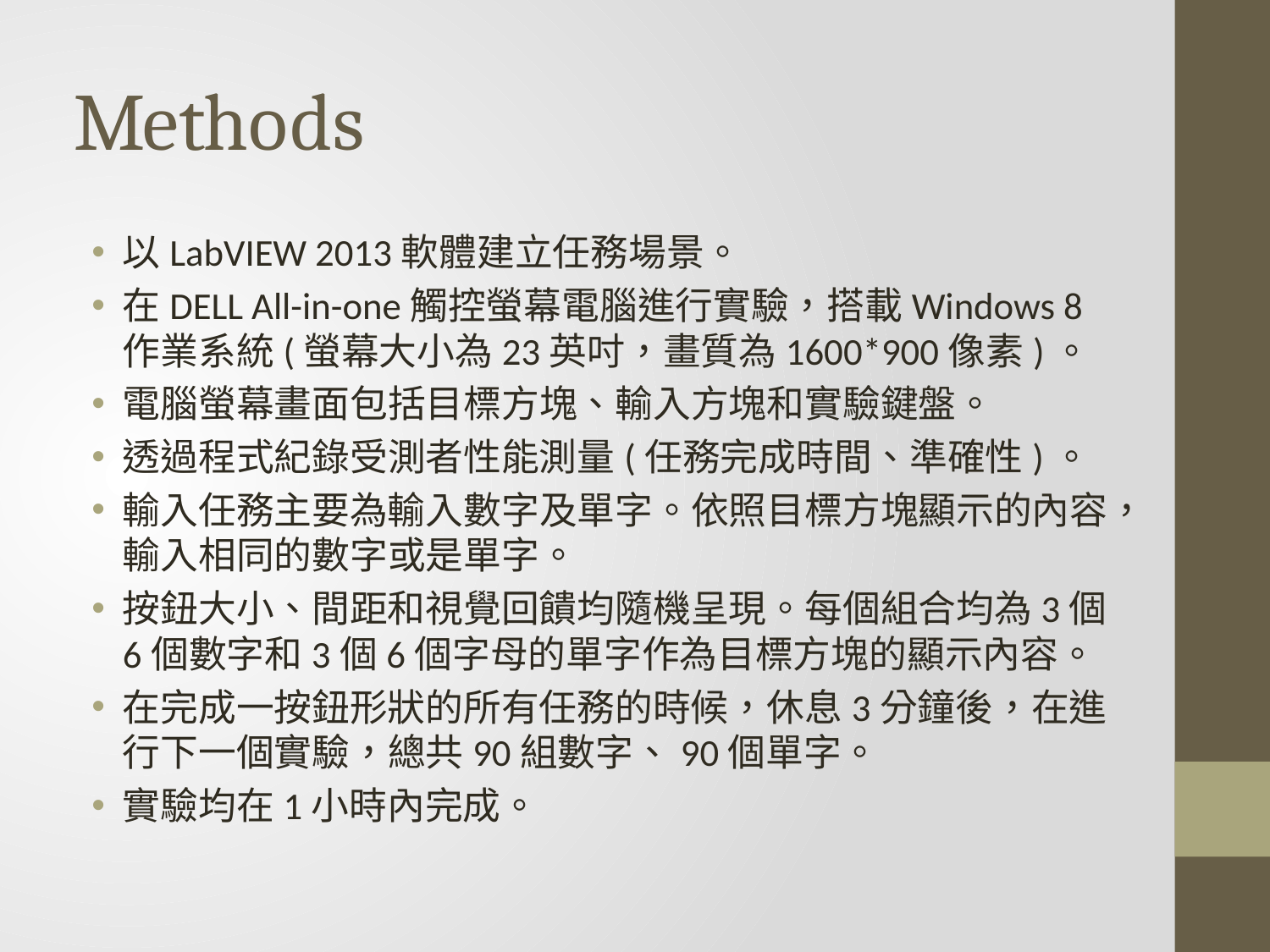

# Methods
以LabVIEW 2013軟體建立任務場景。
在DELL All-in-one觸控螢幕電腦進行實驗，搭載Windows 8作業系統(螢幕大小為23英吋，畫質為1600*900像素)。
電腦螢幕畫面包括目標方塊、輸入方塊和實驗鍵盤。
透過程式紀錄受測者性能測量(任務完成時間、準確性)。
輸入任務主要為輸入數字及單字。依照目標方塊顯示的內容，輸入相同的數字或是單字。
按鈕大小、間距和視覺回饋均隨機呈現。每個組合均為3個6個數字和3個6個字母的單字作為目標方塊的顯示內容。
在完成一按鈕形狀的所有任務的時候，休息3分鐘後，在進行下一個實驗，總共90組數字、90個單字。
實驗均在1小時內完成。